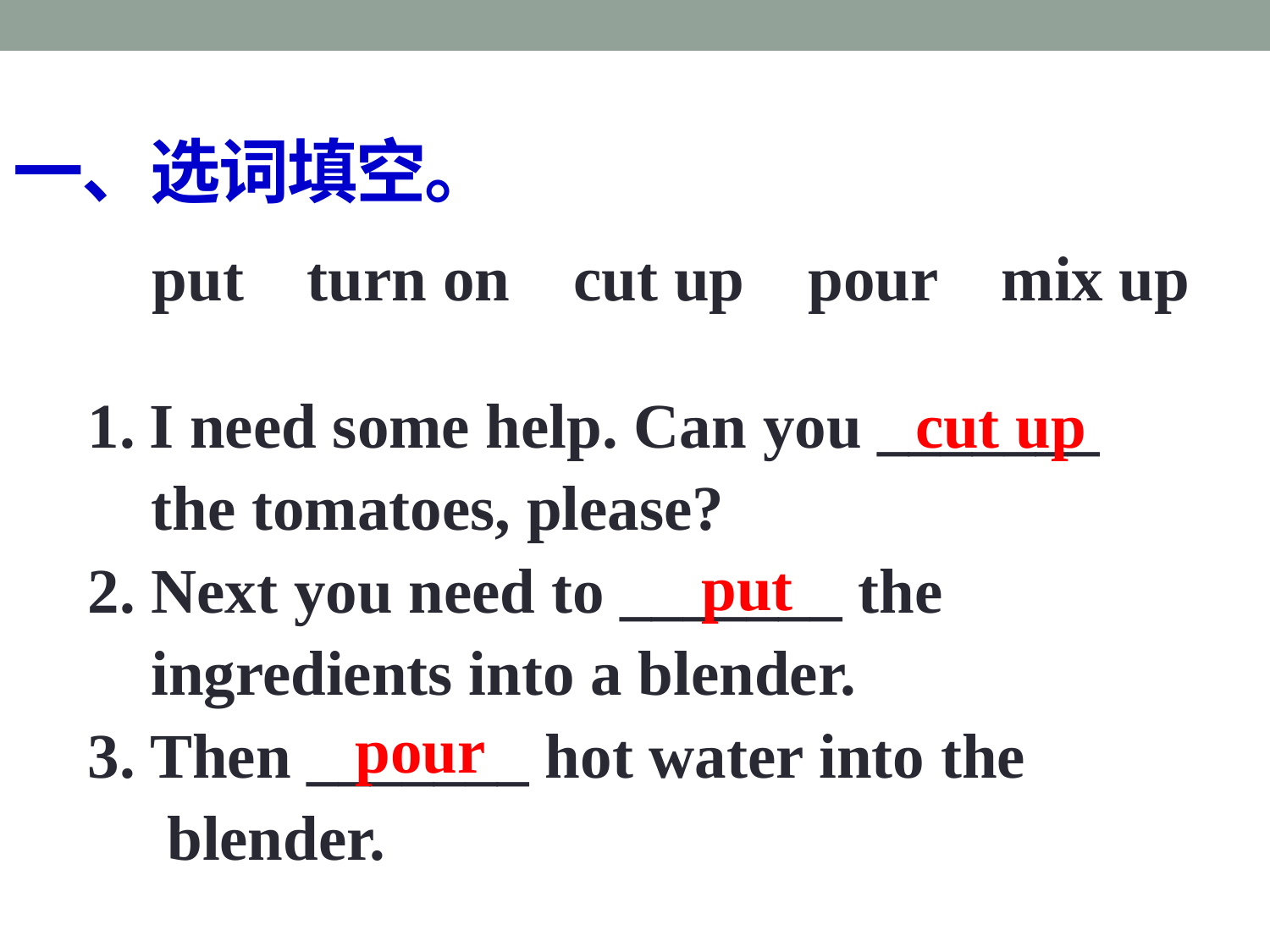

一、选词填空。
 put    turn on    cut up    pour    mix up
I need some help. Can you _______
    the tomatoes, please?
2. Next you need to _______ the
    ingredients into a blender.
3. Then _______ hot water into the
     blender.
cut up
put
pour